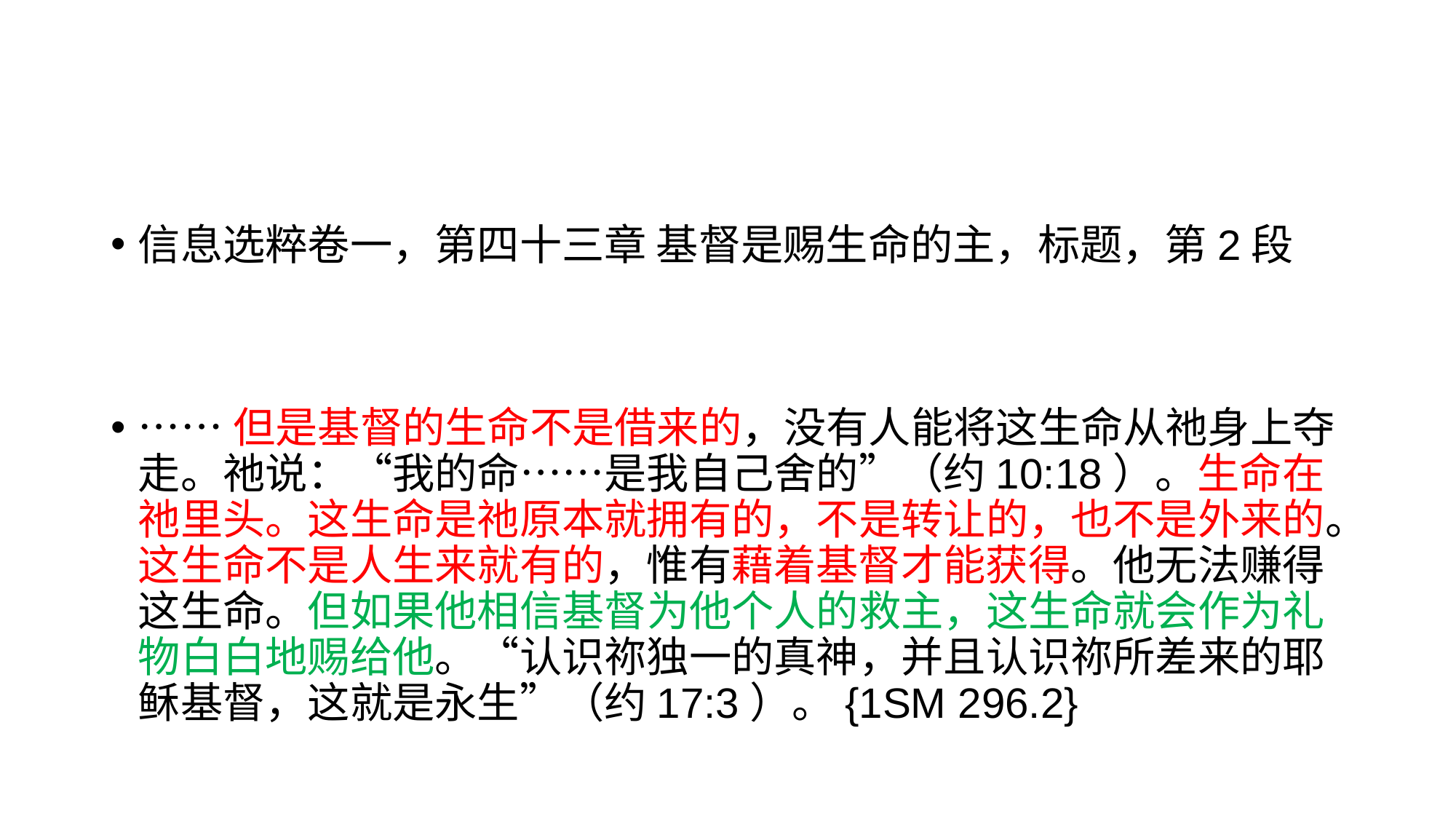

#
信息选粹卷一，第四十三章 基督是赐生命的主，标题，第2段

……但是基督的生命不是借来的，没有人能将这生命从祂身上夺走。祂说：“我的命……是我自己舍的”（约10:18）。生命在祂里头。这生命是祂原本就拥有的，不是转让的，也不是外来的。这生命不是人生来就有的，惟有藉着基督才能获得。他无法赚得这生命。但如果他相信基督为他个人的救主，这生命就会作为礼物白白地赐给他。“认识祢独一的真神，并且认识祢所差来的耶稣基督，这就是永生”（约17:3）。{1SM 296.2}